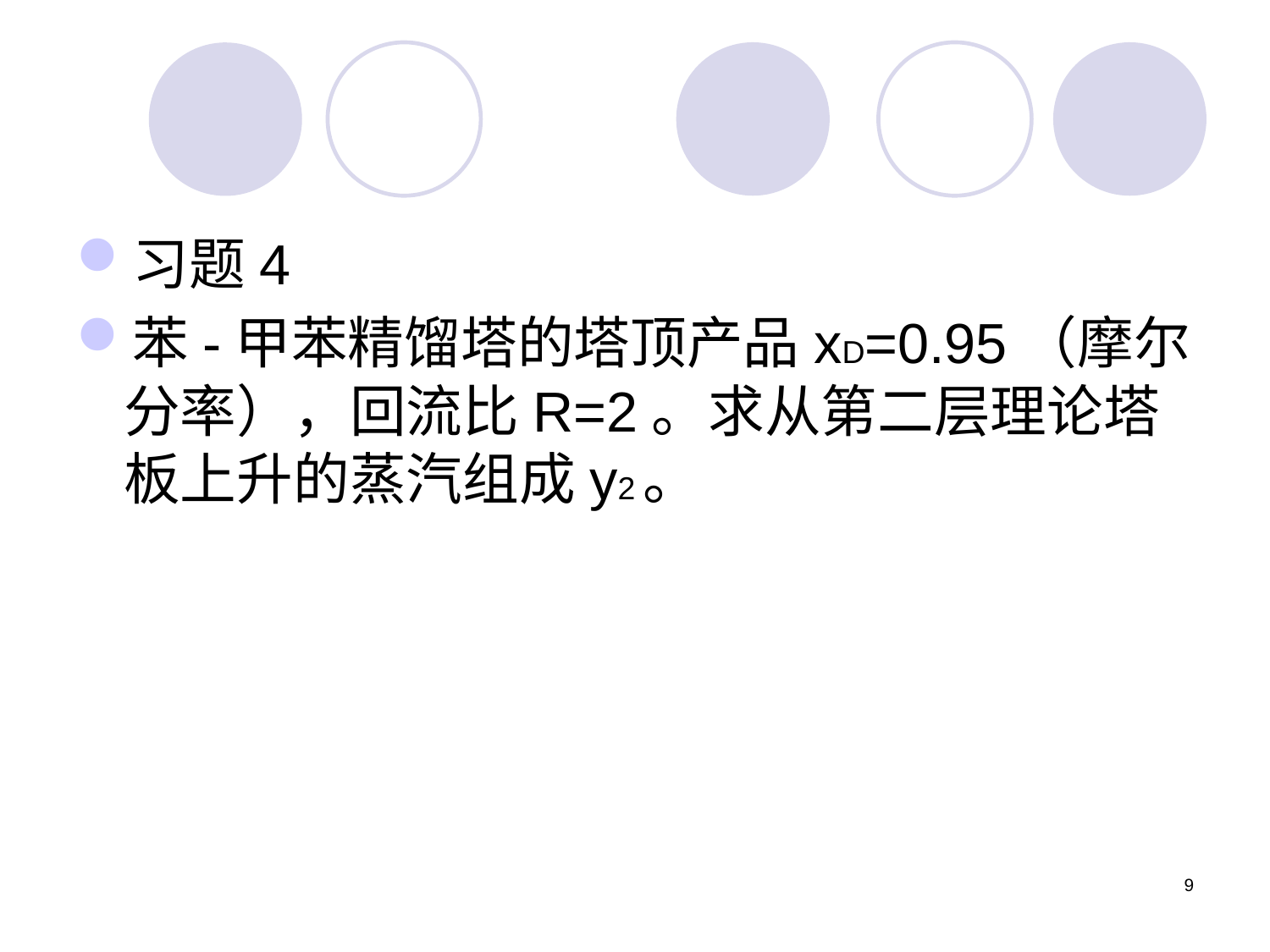

习题4
苯-甲苯精馏塔的塔顶产品xD=0.95（摩尔分率），回流比R=2。求从第二层理论塔板上升的蒸汽组成y2。
9